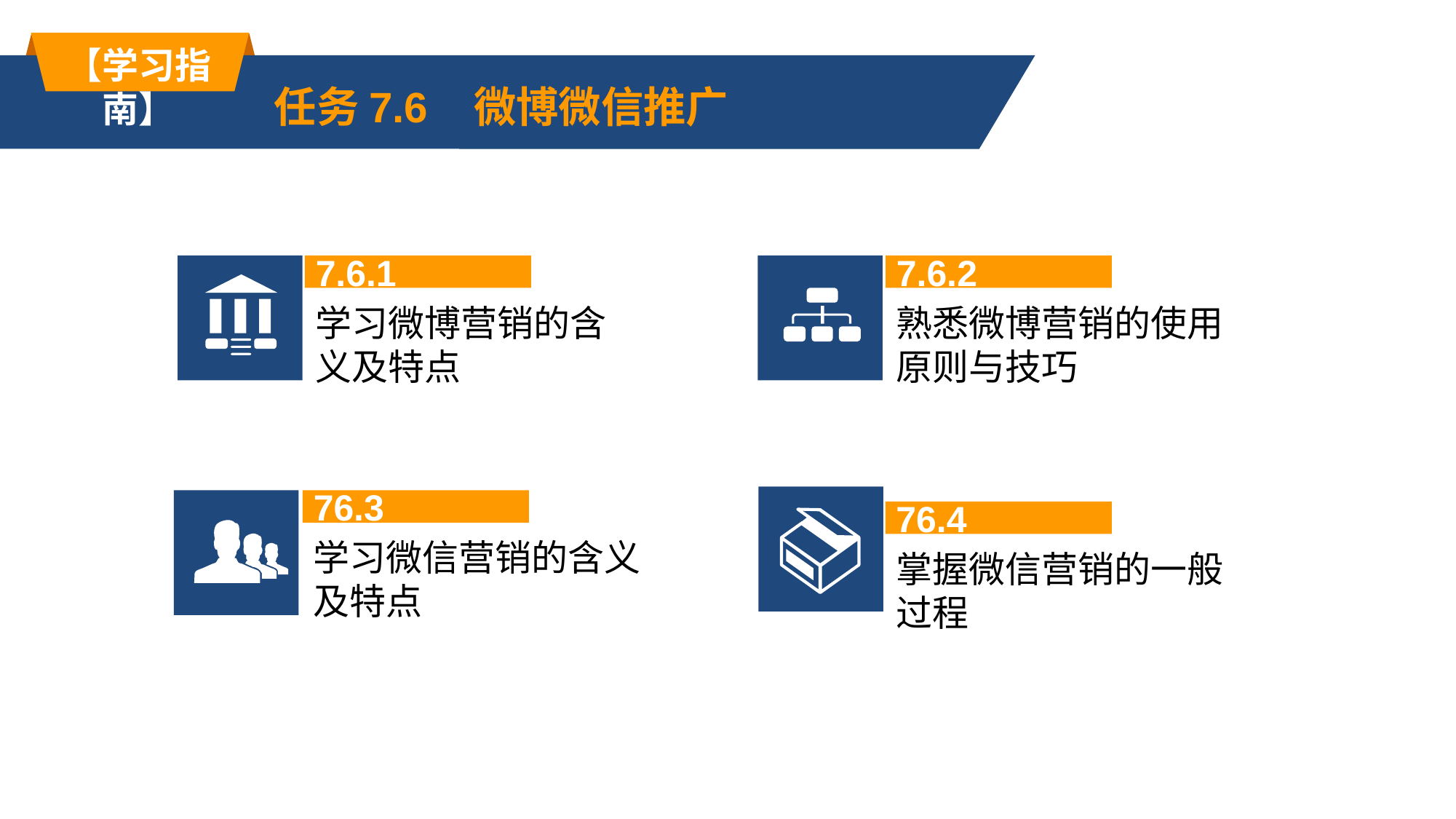

【学习指南】

任务7.6   微博微信推广

7.6.1

7.6.2

学习微博营销的含义及特点
熟悉微博营销的使用原则与技巧

76.3

76.4

学习微信营销的含义及特点

掌握微信营销的一般过程